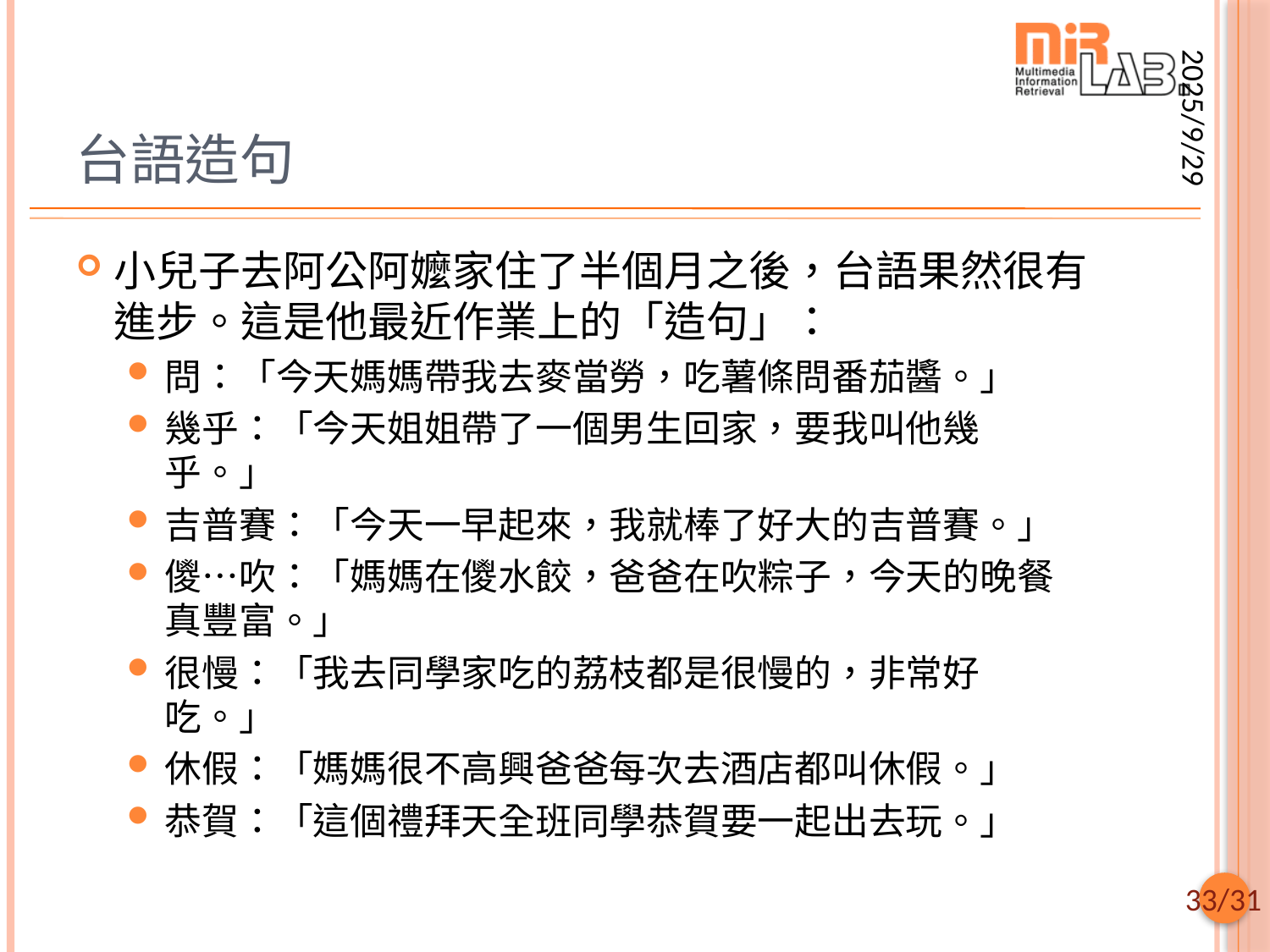

# 台語造句
2025/9/29
小兒子去阿公阿嬤家住了半個月之後，台語果然很有進步。這是他最近作業上的「造句」：
問：「今天媽媽帶我去麥當勞，吃薯條問番茄醬。」
幾乎：「今天姐姐帶了一個男生回家，要我叫他幾乎。」
吉普賽：「今天一早起來，我就棒了好大的吉普賽。」
儍⋯吹：「媽媽在儍水餃，爸爸在吹粽子，今天的晚餐真豐富。」
很慢：「我去同學家吃的荔枝都是很慢的，非常好吃。」
休假：「媽媽很不高興爸爸每次去酒店都叫休假。」
恭賀：「這個禮拜天全班同學恭賀要一起出去玩。」